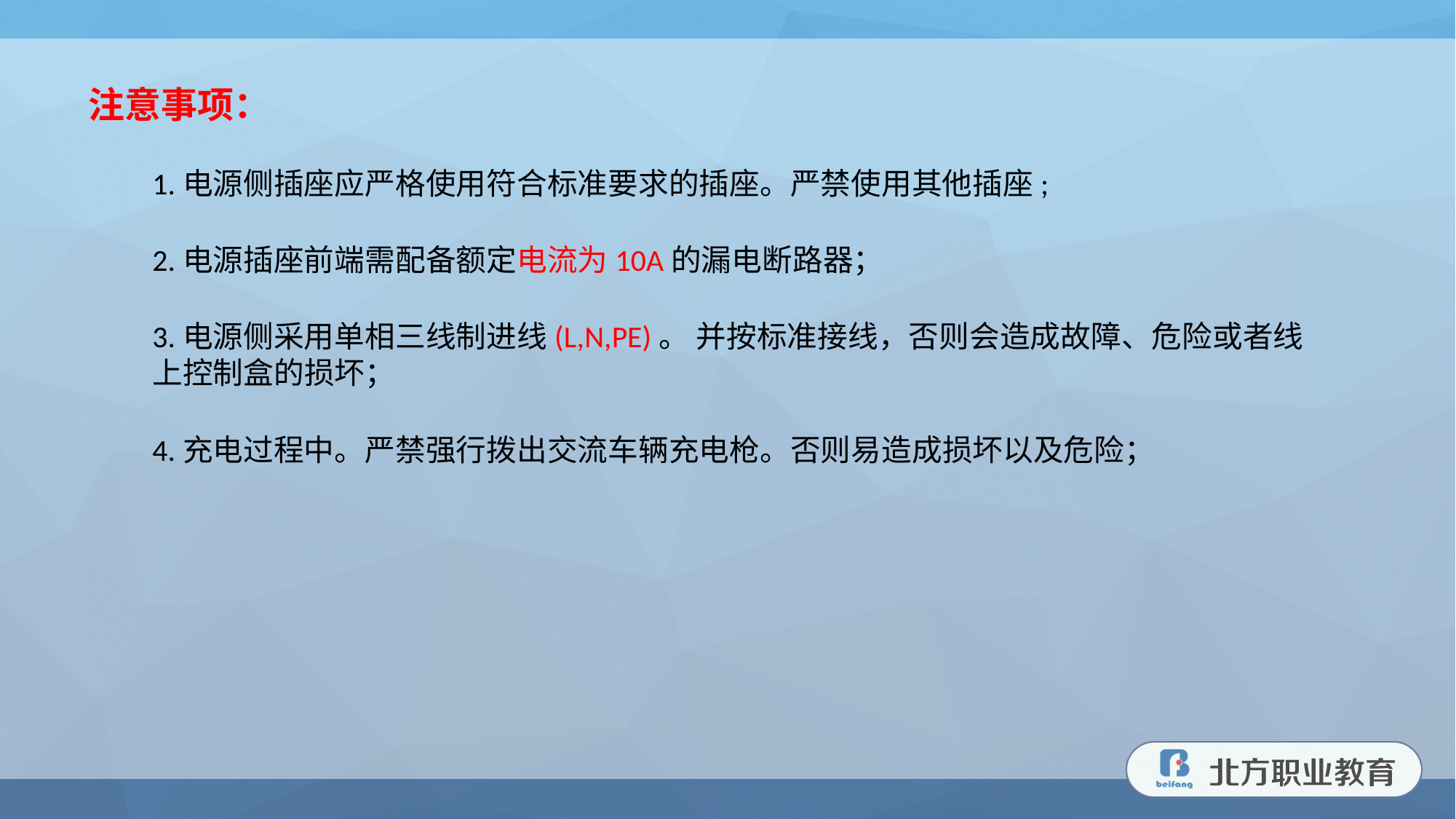

注意事项：
1.电源侧插座应严格使用符合标准要求的插座。严禁使用其他插座;
2.电源插座前端需配备额定电流为10A的漏电断路器；
3.电源侧采用单相三线制进线(L,N,PE)。 并按标准接线，否则会造成故障、危险或者线上控制盒的损坏；
4.充电过程中。严禁强行拨出交流车辆充电枪。否则易造成损坏以及危险；